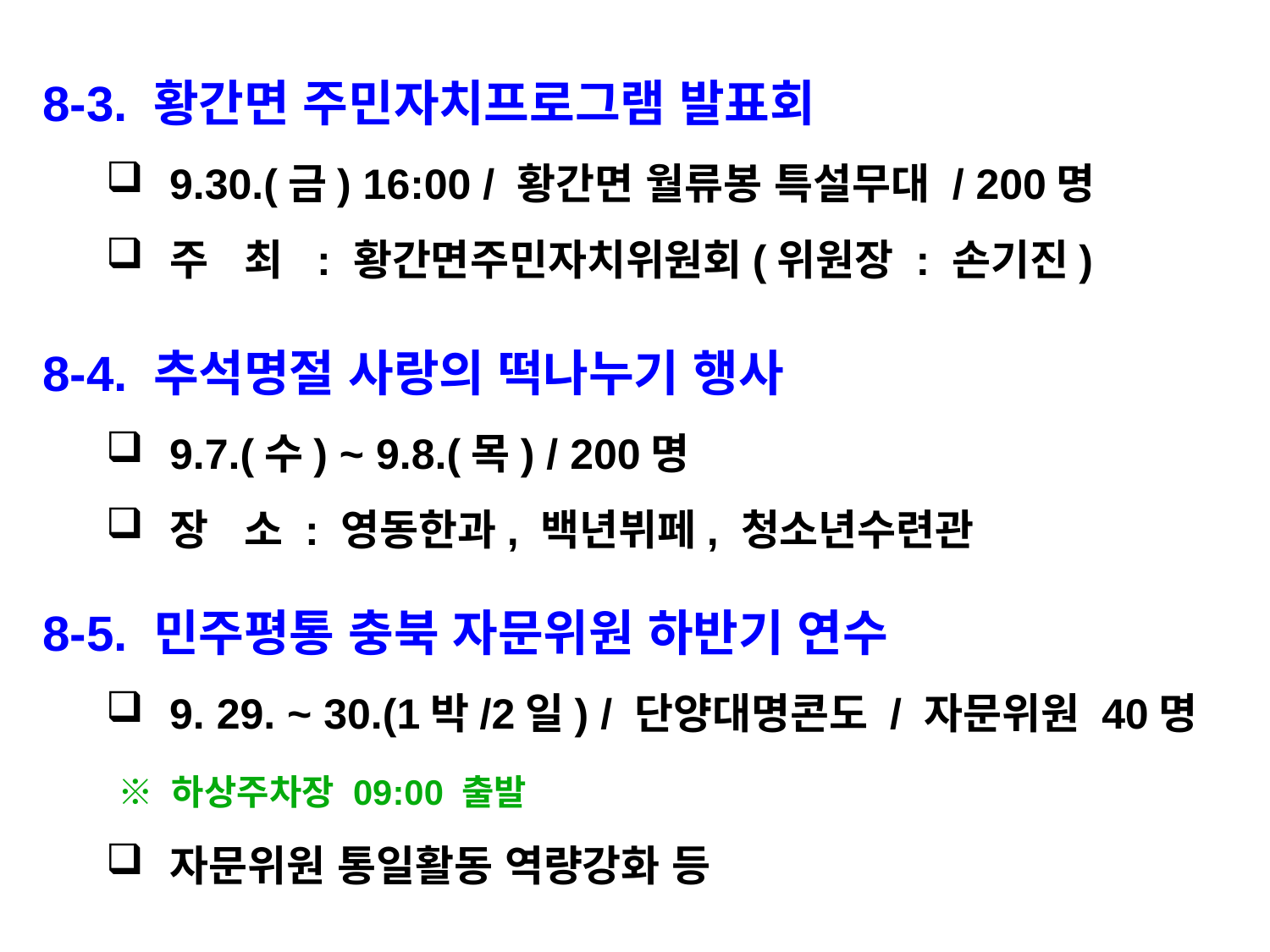

8-3. 황간면 주민자치프로그램 발표회
9.30.(금) 16:00 / 황간면 월류봉 특설무대 / 200명
주   최  : 황간면주민자치위원회(위원장 : 손기진)
8-4. 추석명절 사랑의 떡나누기 행사
9.7.(수) ~ 9.8.(목) / 200명
장   소 : 영동한과, 백년뷔페, 청소년수련관

8-5. 민주평통 충북 자문위원 하반기 연수
9. 29. ~ 30.(1박/2일) / 단양대명콘도 / 자문위원 40명
 ※ 하상주차장 09:00 출발
자문위원 통일활동 역량강화 등